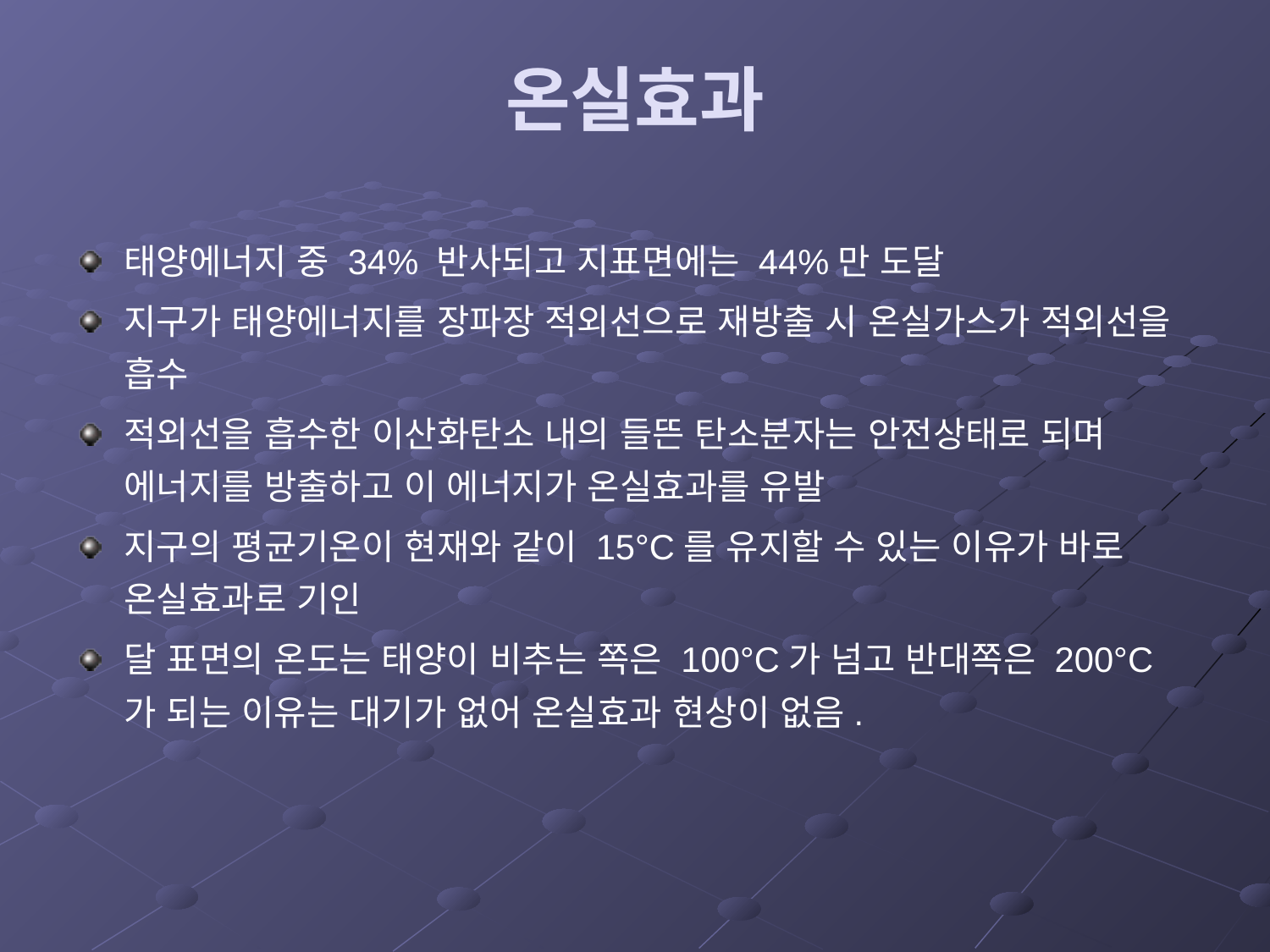

태양에너지 중 34% 반사되고 지표면에는 44%만 도달
지구가 태양에너지를 장파장 적외선으로 재방출 시 온실가스가 적외선을 흡수
적외선을 흡수한 이산화탄소 내의 들뜬 탄소분자는 안전상태로 되며 에너지를 방출하고 이 에너지가 온실효과를 유발
지구의 평균기온이 현재와 같이 15°C를 유지할 수 있는 이유가 바로 온실효과로 기인
달 표면의 온도는 태양이 비추는 쪽은 100°C가 넘고 반대쪽은 200°C가 되는 이유는 대기가 없어 온실효과 현상이 없음.
온실효과